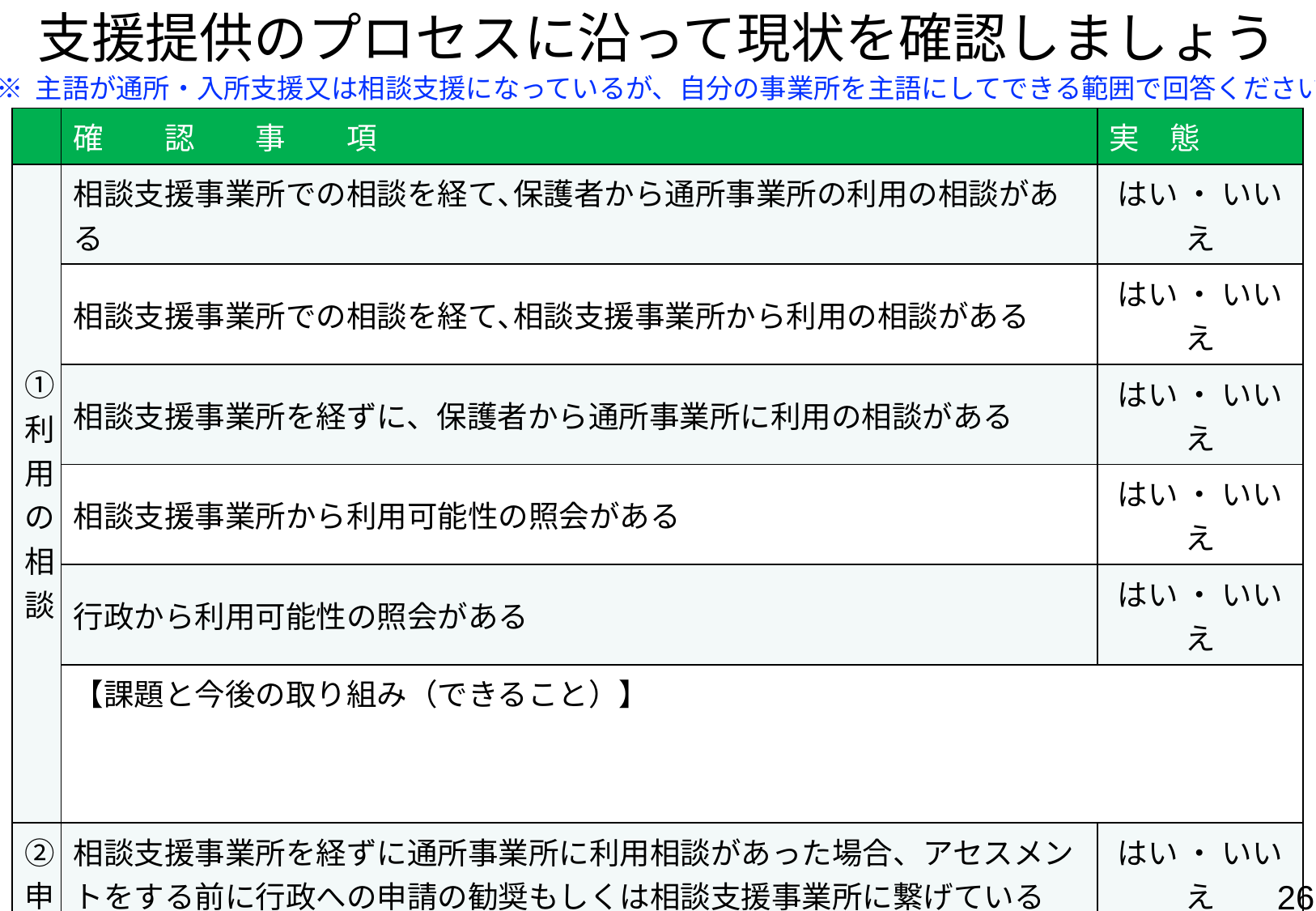

# 支援提供のプロセスに沿って現状を確認しましょう
※ 主語が通所・入所支援又は相談支援になっているが、自分の事業所を主語にしてできる範囲で回答ください
|  | 確　　認　　事　　項 | 実　態 |
| --- | --- | --- |
| ①利用の相談 | 相談支援事業所での相談を経て､保護者から通所事業所の利用の相談がある | はい ・ いいえ |
|  | 相談支援事業所での相談を経て､相談支援事業所から利用の相談がある | はい ・ いいえ |
|  | 相談支援事業所を経ずに、保護者から通所事業所に利用の相談がある | はい ・ いいえ |
|  | 相談支援事業所から利用可能性の照会がある | はい ・ いいえ |
|  | 行政から利用可能性の照会がある | はい ・ いいえ |
|  | 【課題と今後の取り組み（できること）】 |  |
| ②申請勧奨・相談への繋ぎ | 相談支援事業所を経ずに通所事業所に利用相談があった場合、アセスメントをする前に行政への申請の勧奨もしくは相談支援事業所に繋げている | はい ・ いいえ |
|  | 相談支援事業所を経ずに通所事業所に利用相談があった場合、アセスメントをした後に行政への申請の勧奨もしくは相談支援事業所に繋げている | はい ・ いいえ |
|  | 【課題と今後の取り組み（できること）】 |  |
26